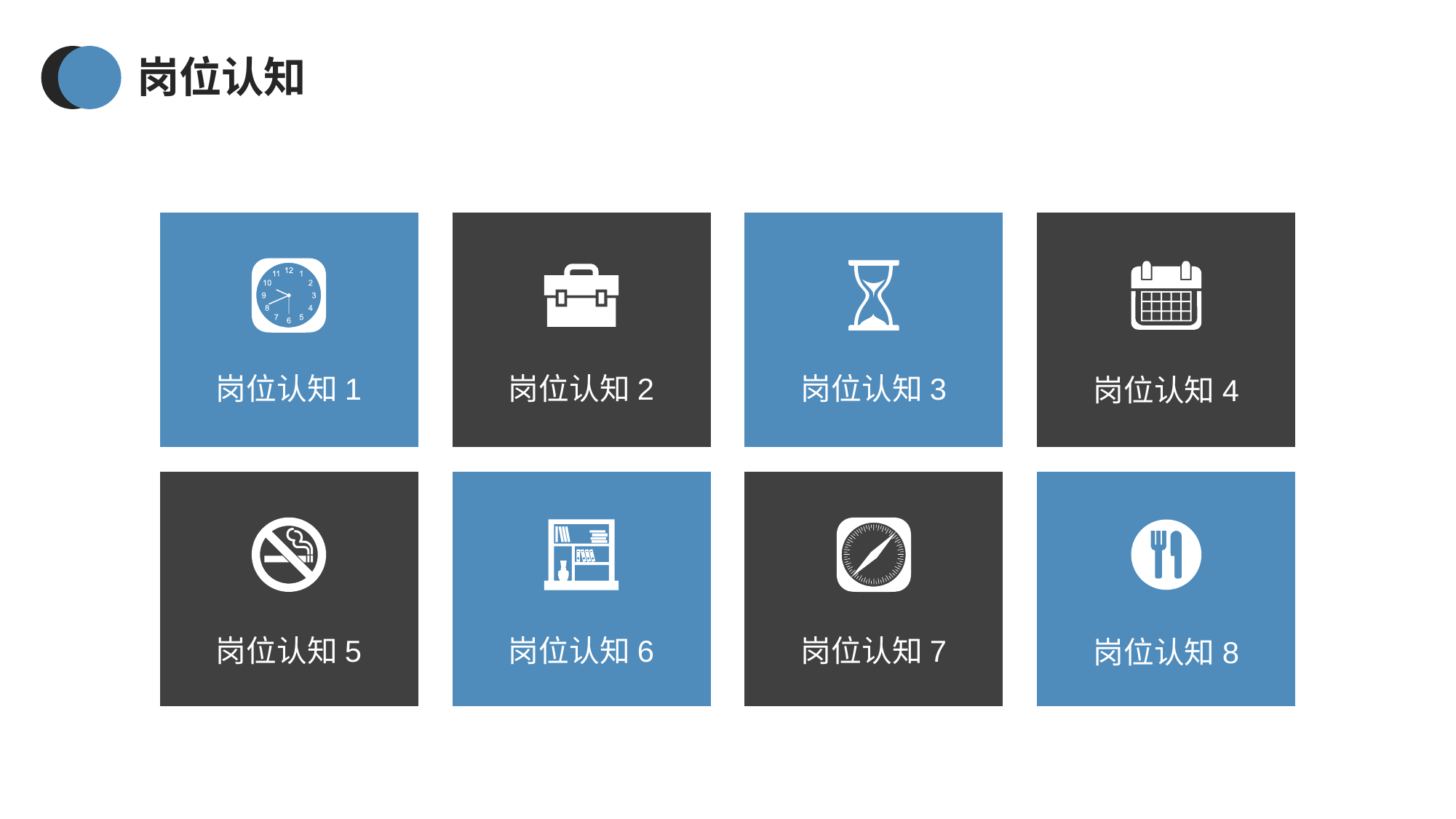

岗位认知

岗位认知1
岗位认知2
岗位认知3
岗位认知4

岗位认知5
岗位认知6
岗位认知7
岗位认知8